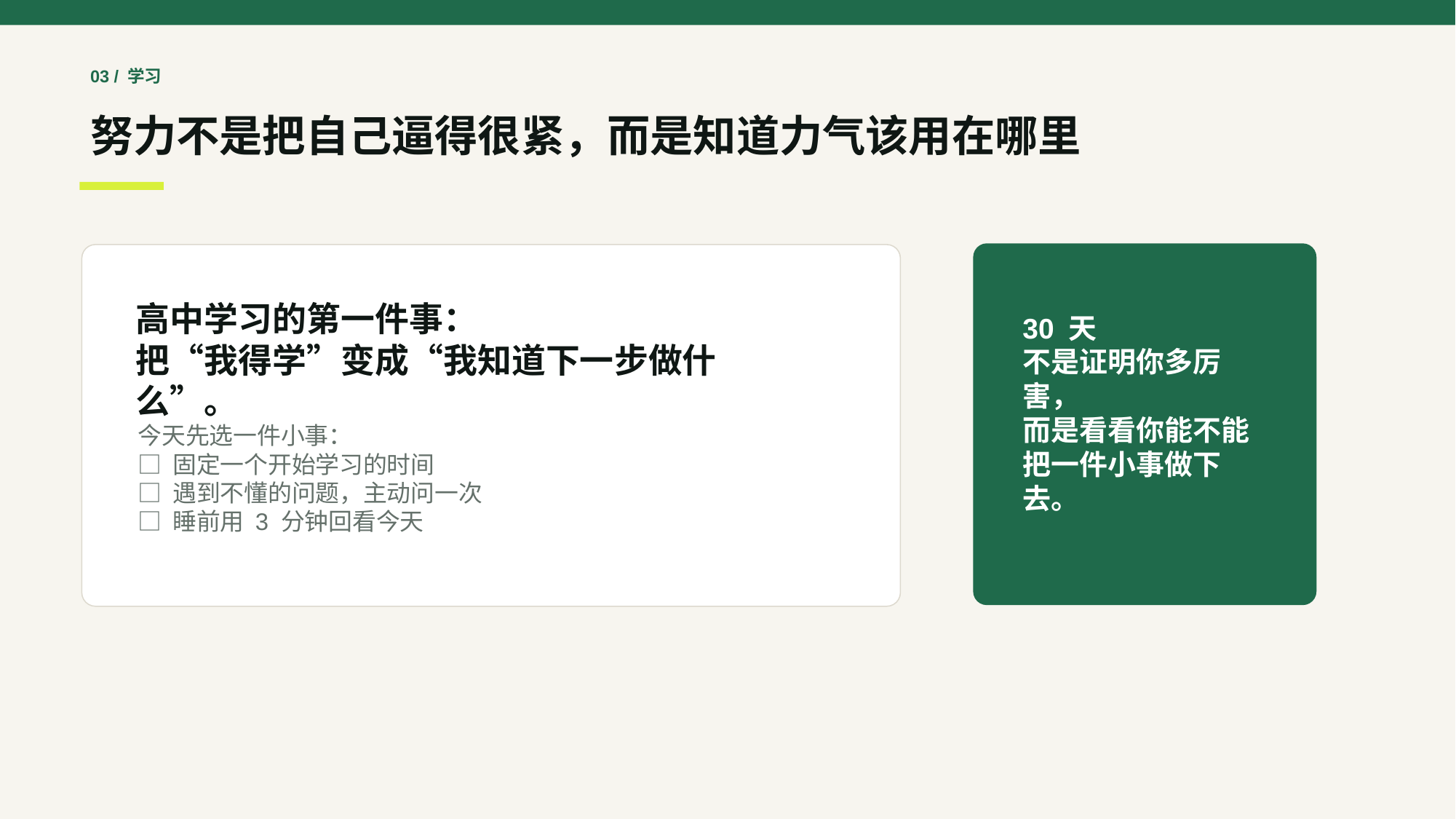

03 / 学习
努力不是把自己逼得很紧，而是知道力气该用在哪里

高中学习的第一件事：
把“我得学”变成“我知道下一步做什么”。
30 天
不是证明你多厉害，
而是看看你能不能
把一件小事做下去。
今天先选一件小事：
□ 固定一个开始学习的时间
□ 遇到不懂的问题，主动问一次
□ 睡前用 3 分钟回看今天